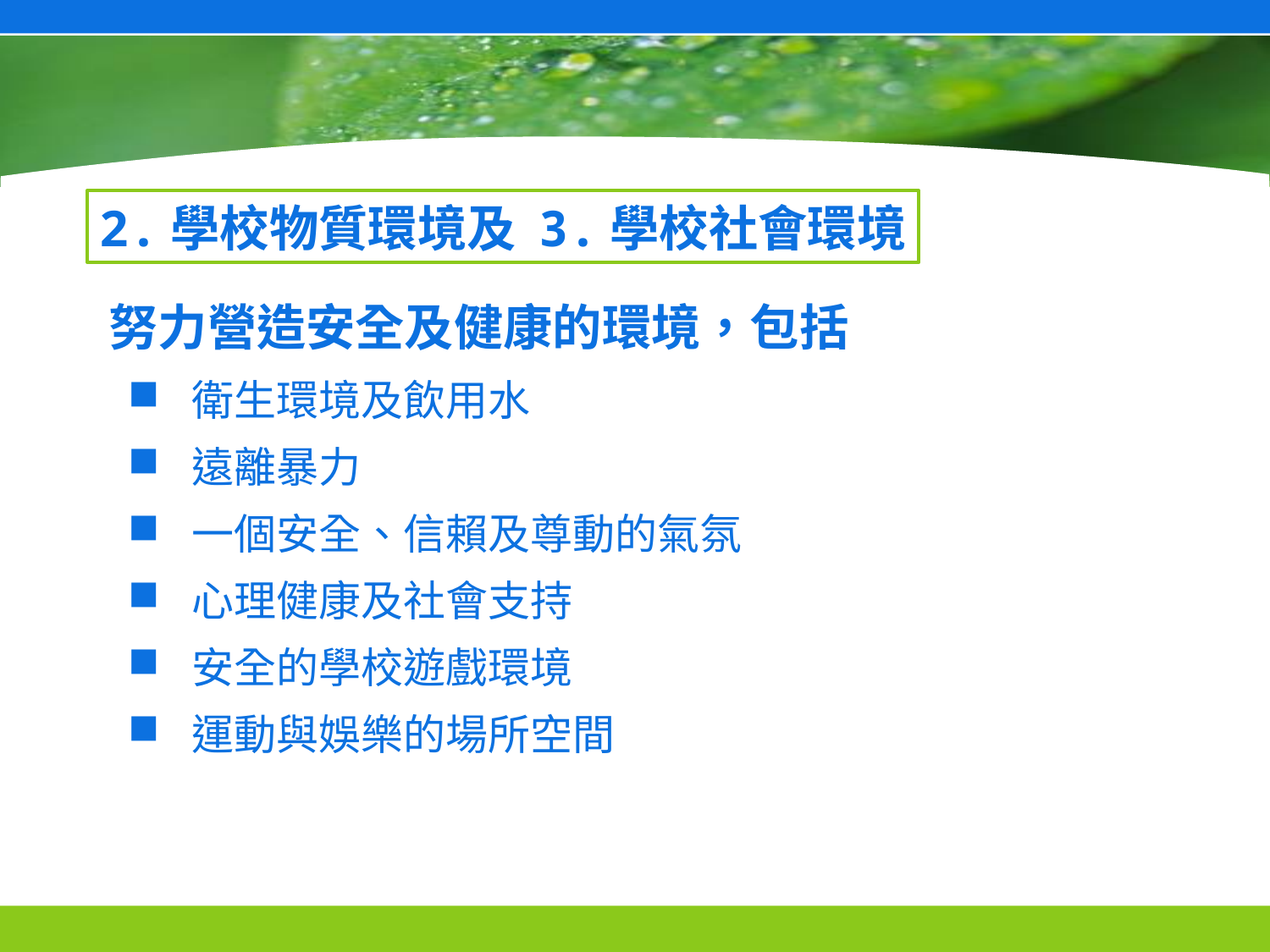

2.學校物質環境及 3.學校社會環境
 努力營造安全及健康的環境，包括
衛生環境及飲用水
遠離暴力
一個安全、信賴及尊動的氣氛
心理健康及社會支持
安全的學校遊戲環境
運動與娛樂的場所空間